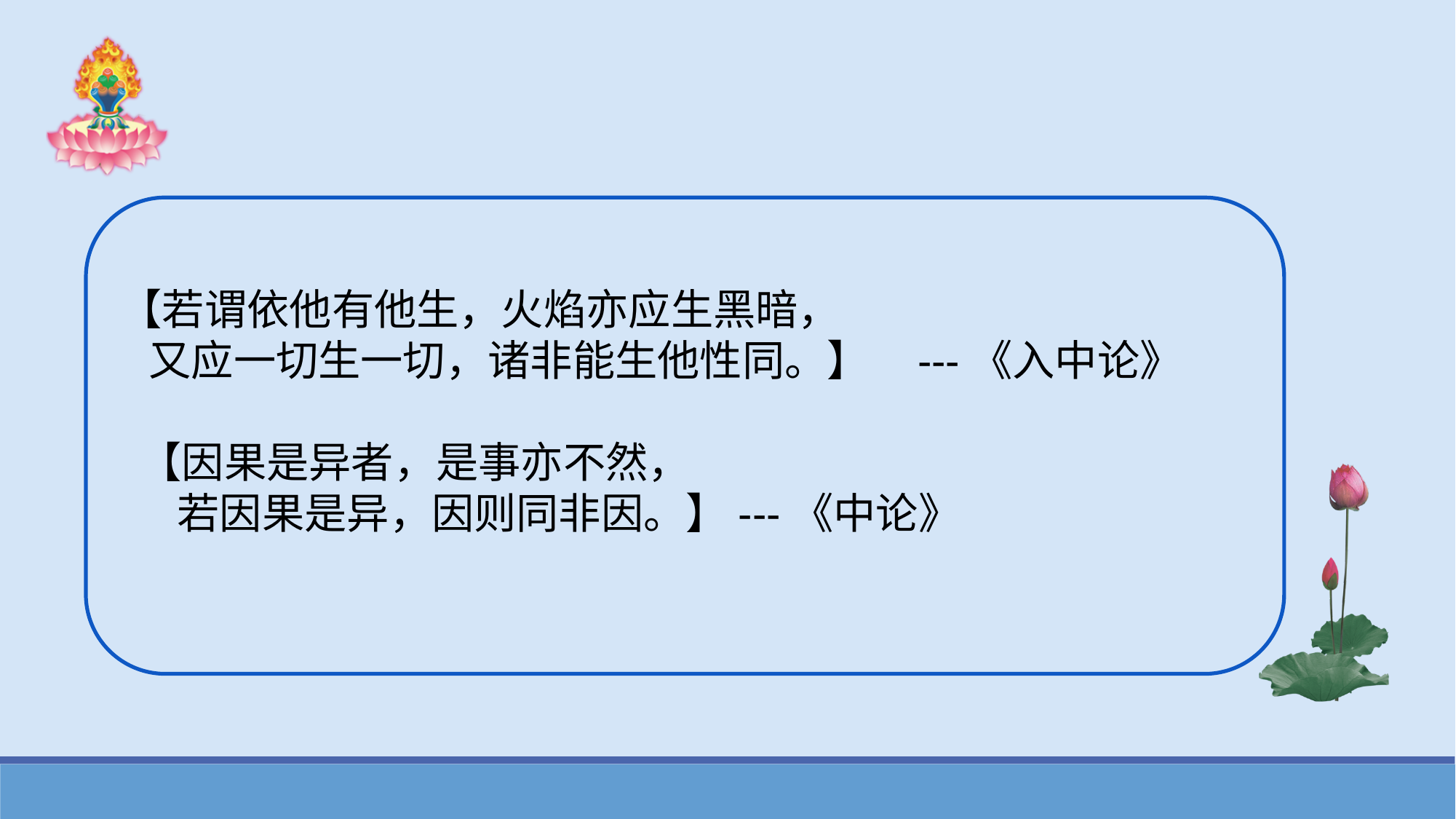

【若谓依他有他生，火焰亦应生黑暗，
  又应一切生一切，诸非能生他性同。】    ---《入中论》

 【因果是异者，是事亦不然，
     若因果是异，因则同非因。】---《中论》